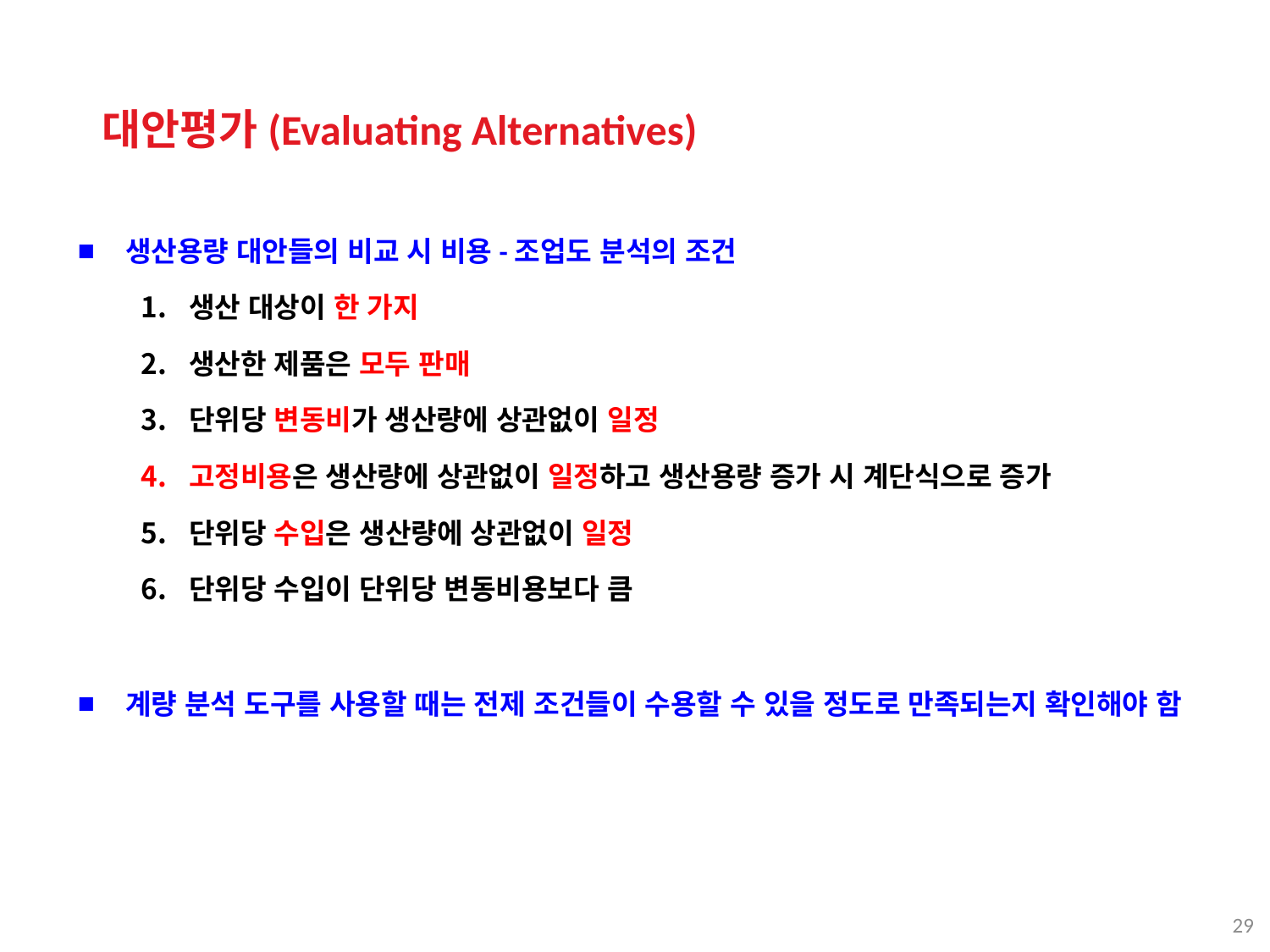

대안평가(Evaluating Alternatives)
생산용량 대안들의 비교 시 비용-조업도 분석의 조건
생산 대상이 한 가지
생산한 제품은 모두 판매
단위당 변동비가 생산량에 상관없이 일정
고정비용은 생산량에 상관없이 일정하고 생산용량 증가 시 계단식으로 증가
단위당 수입은 생산량에 상관없이 일정
단위당 수입이 단위당 변동비용보다 큼

계량 분석 도구를 사용할 때는 전제 조건들이 수용할 수 있을 정도로 만족되는지 확인해야 함

29